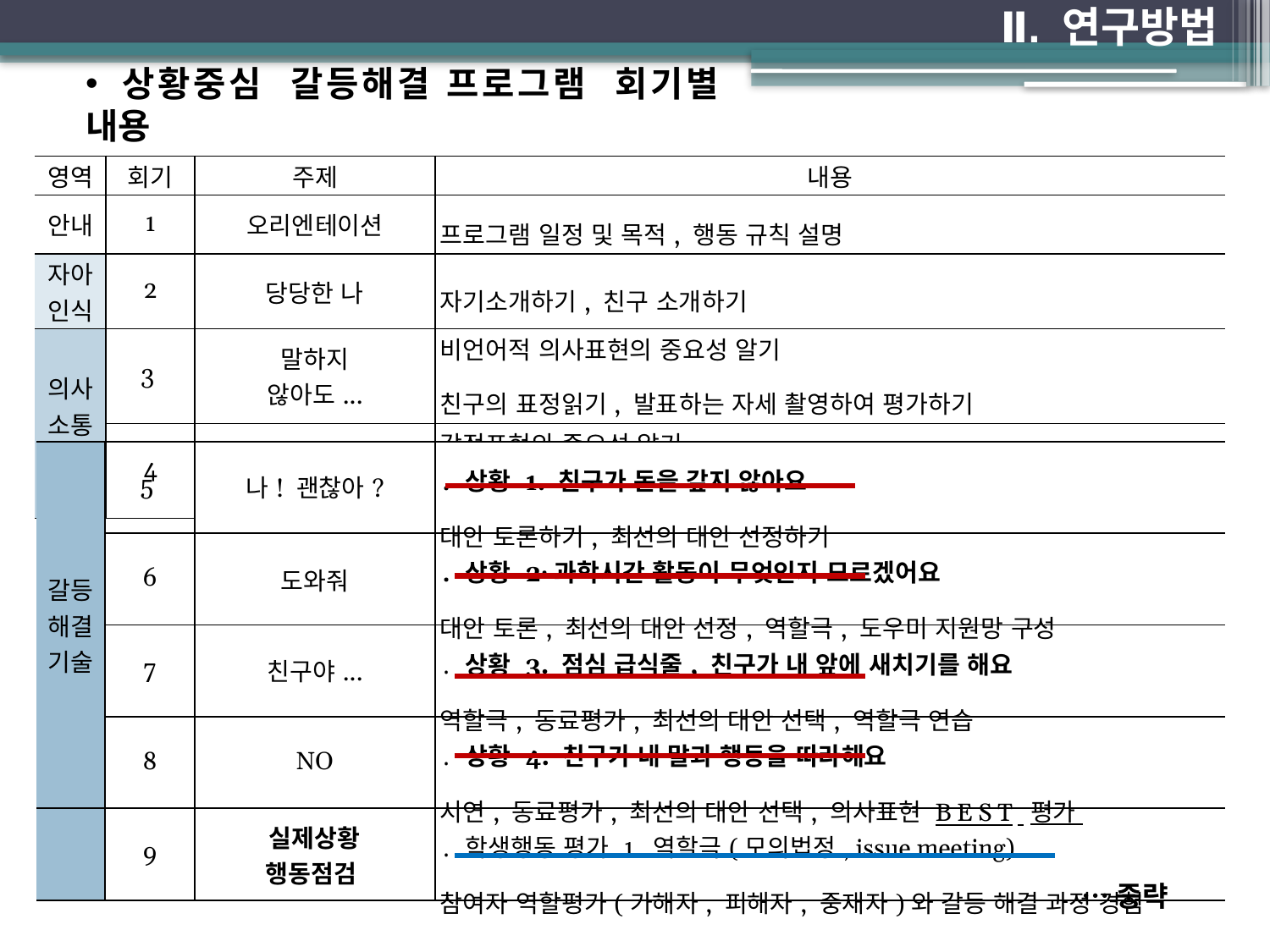

Ⅱ. 연구방법
 상황중심  갈등해결 프로그램  회기별  내용

| 영역 | 회기 | 주제 | 내용 |
| --- | --- | --- | --- |
| 안내 | 1 | 오리엔테이션 | 프로그램 일정 및 목적, 행동 규칙 설명 |
| 자아인식 | 2 | 당당한 나 | 자기소개하기, 친구 소개하기 |
| 의사소통기술 | 3 | 말하지 않아도... | 비언어적 의사표현의 중요성 알기 친구의 표정읽기, 발표하는 자세 촬영하여 평가하기 |
|  | 4 | 나! 속상해 | 감정표현의 중요성 알기 여러 가지 상황에서 나 전달법 연습, 바른 자세 소개 |
| 갈등해결기술 | 5 | 나! 괜찮아? | ․ 상황 1. 친구가 돈을 갚지 않아요 대안 토론하기, 최선의 대안 선정하기 |
| --- | --- | --- | --- |
|  | 6 | 도와줘 | ․ 상황 2․과학시간 활동이 무엇인지 모르겠어요 대안 토론, 최선의 대안 선정, 역할극, 도우미 지원망 구성 |
|  | 7 | 친구야... | ․ 상황 3. 점심 급식줄, 친구가 내 앞에 새치기를 해요 역할극, 동료평가, 최선의 대안 선택, 역할극 연습 |
|  | 8 | NO | ․ 상황 4. 친구가 내 말과 행동을 따라해요 시연, 동료평가, 최선의 대안 선택, 의사표현 BEST 평가 |
|  | 9 | 실제상황 행동점검 | ․ 학생행동 평가 1. 역할극(모의법정, issue meeting) 참여자 역할평가(가해자, 피해자, 중재자)와 갈등 해결 과정 경험 |
…중략